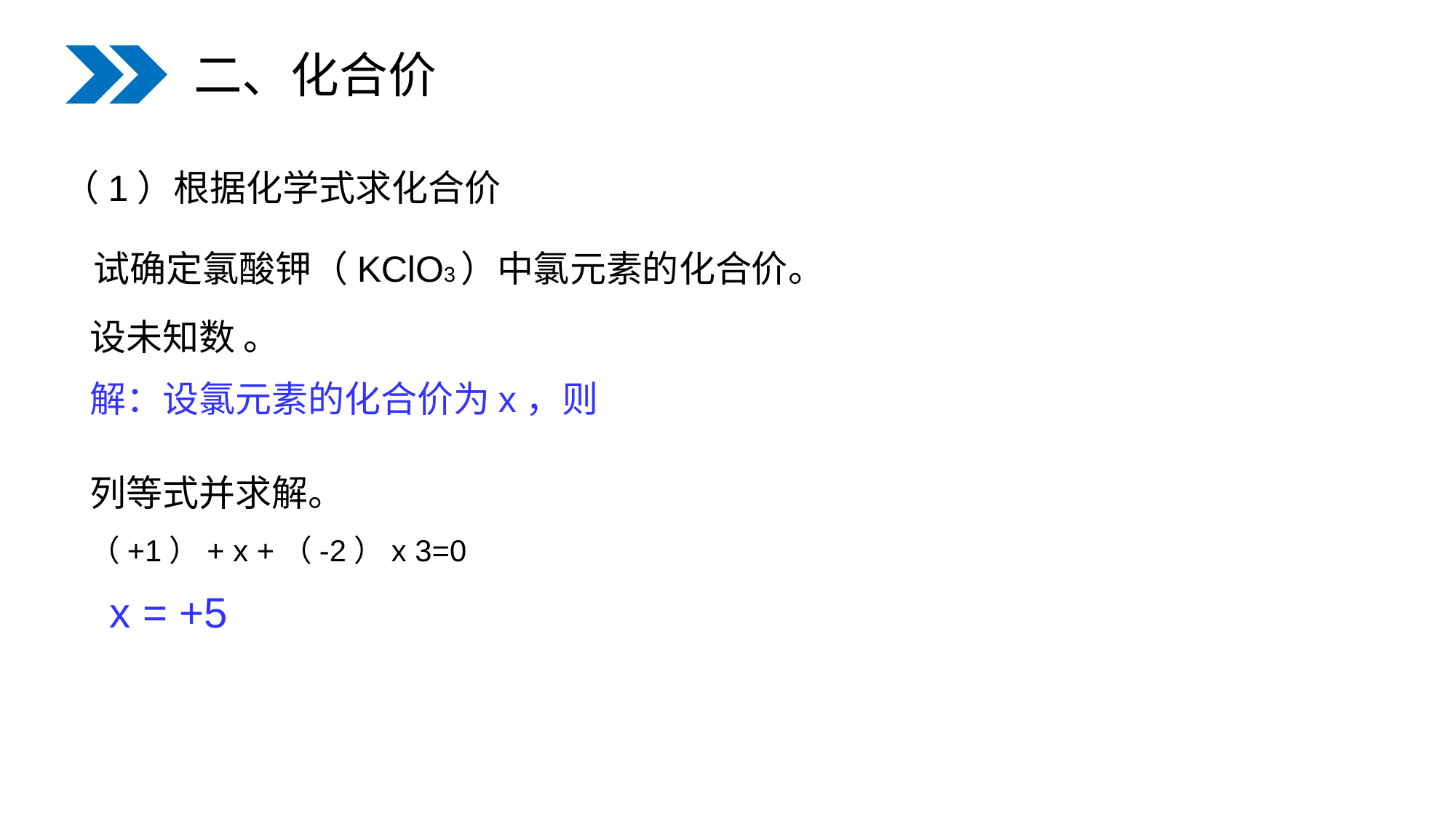

二、化合价
（1）根据化学式求化合价
试确定氯酸钾（KClO3）中氯元素的化合价。
设未知数 。
解：设氯元素的化合价为x，则
列等式并求解。
（+1）+ x +（-2）x 3=0
x = +5